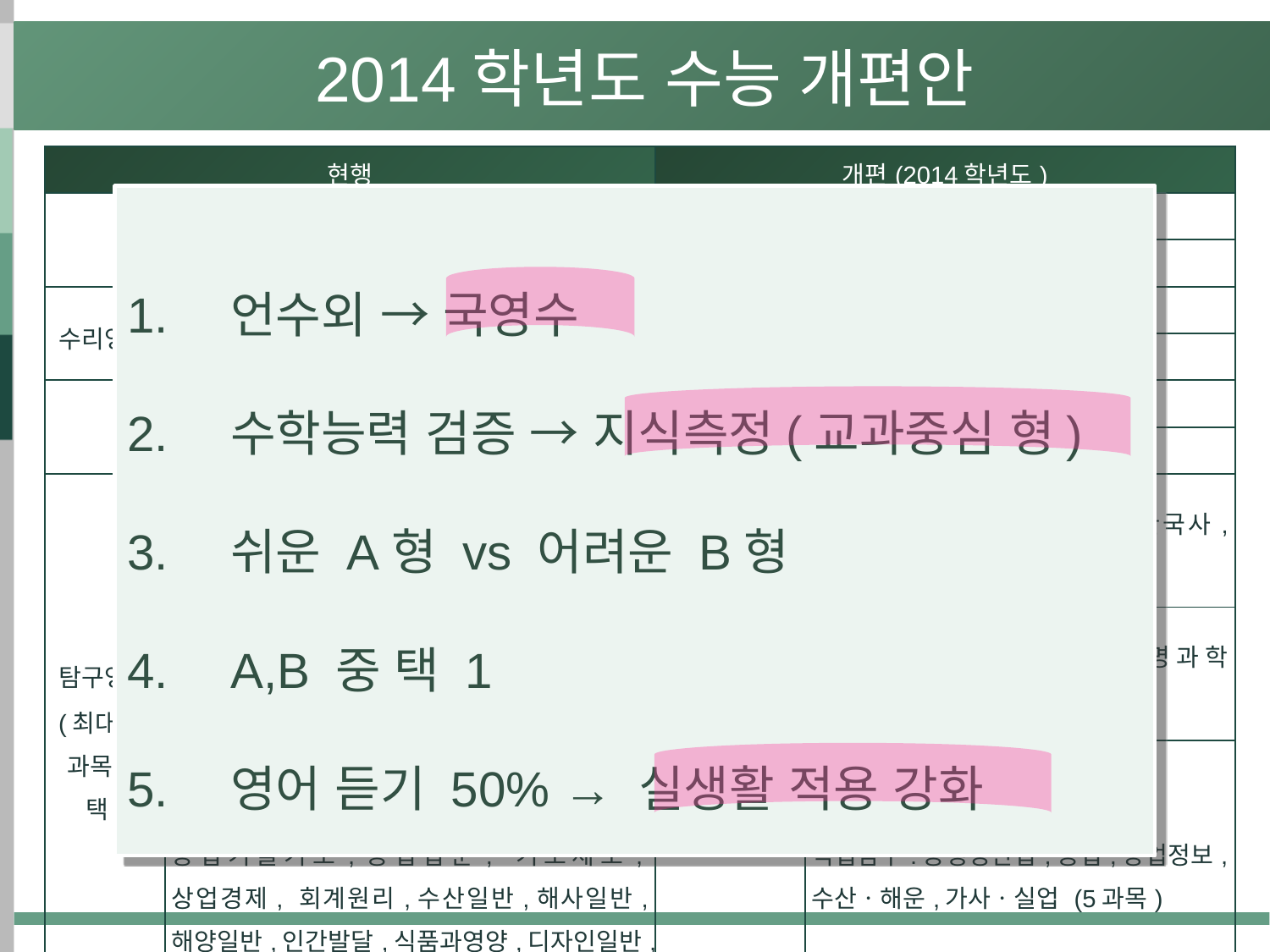

2014학년도 수능 개편안
| 현행 |  | 개편(2014학년도) |  |  |
| --- | --- | --- | --- | --- |
| 언어영역 |  | 기초영역 | 국어 | A형 |
|  |  |  |  | B형 |
| 수리영역 | 나형 |  | 수학 | A형 |
|  | 가형 |  |  | B형 |
| 외국어영역 |  |  | 영어 | A형 |
|  |  |  |  | B형 |
| 탐구영역 (최대 3과목 선택) | 사회탐구: 윤리, 한국지리,세계지리,경제지리,한국근현대사,세계사,법과사회,정치,경제,사회ㆍ문화,국사(11과목) | 탐구영역 (최대 2과목 선택) | 사회탐구:지리,일반사회,한국사, 세계사,경제,윤리 (6과목) |  |
|  | 과학탐구: 물리I, 물리II,화학I, 화학II, 생물I, 생물II, 지구과학I, 지구과학II(8과목) |  | 과학탐구:물리,화학,생명과학 지구과학 (4과목) |  |
|  | 직업탐구:농업정보관리, 정보기술기초,컴퓨터일반, 수산ㆍ해운정보처리,농업이해,농업기술기초,공업입문, 기초제도,상업경제, 회계원리,수산일반,해사일반, 해양일반,인간발달,식품과영양,디자인일반,프로그래밍(17과목) |  | 직업탐구:농생명산업,공업,상업정보,수산ㆍ해운,가사ㆍ실업 (5과목) |  |
| 제2외국어/한문영역 |  | 1안) 수능에서 분리 2안) 현행 유지 |  |  |

언수외 → 국영수
수학능력 검증 → 지식측정(교과중심 형)
쉬운 A형 vs 어려운 B형
A,B 중 택 1
영어 듣기 50% → 실생활 적용 강화